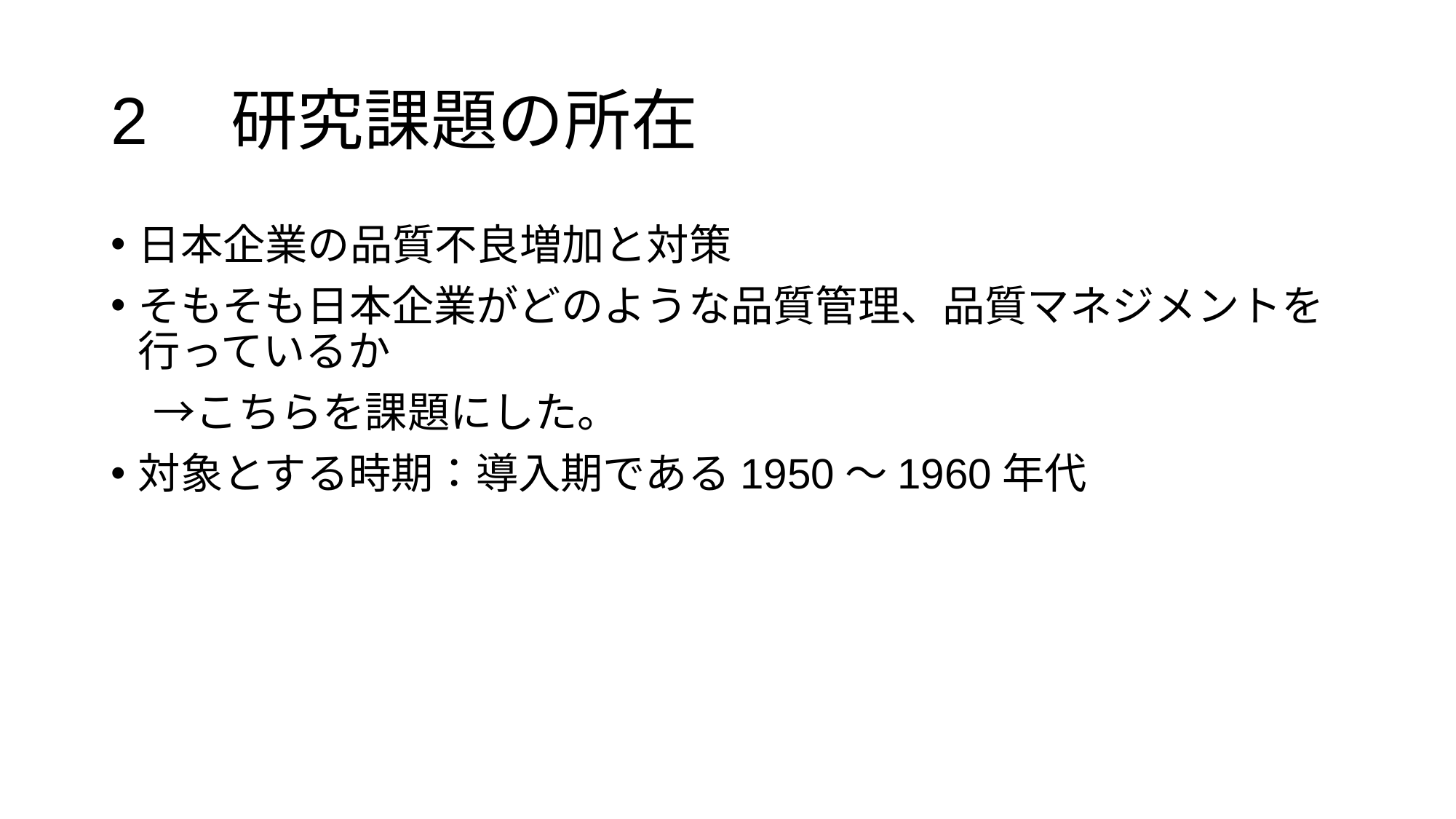

# 2　研究課題の所在
日本企業の品質不良増加と対策
そもそも日本企業がどのような品質管理、品質マネジメントを行っているか
　→こちらを課題にした。
対象とする時期：導入期である1950～1960年代